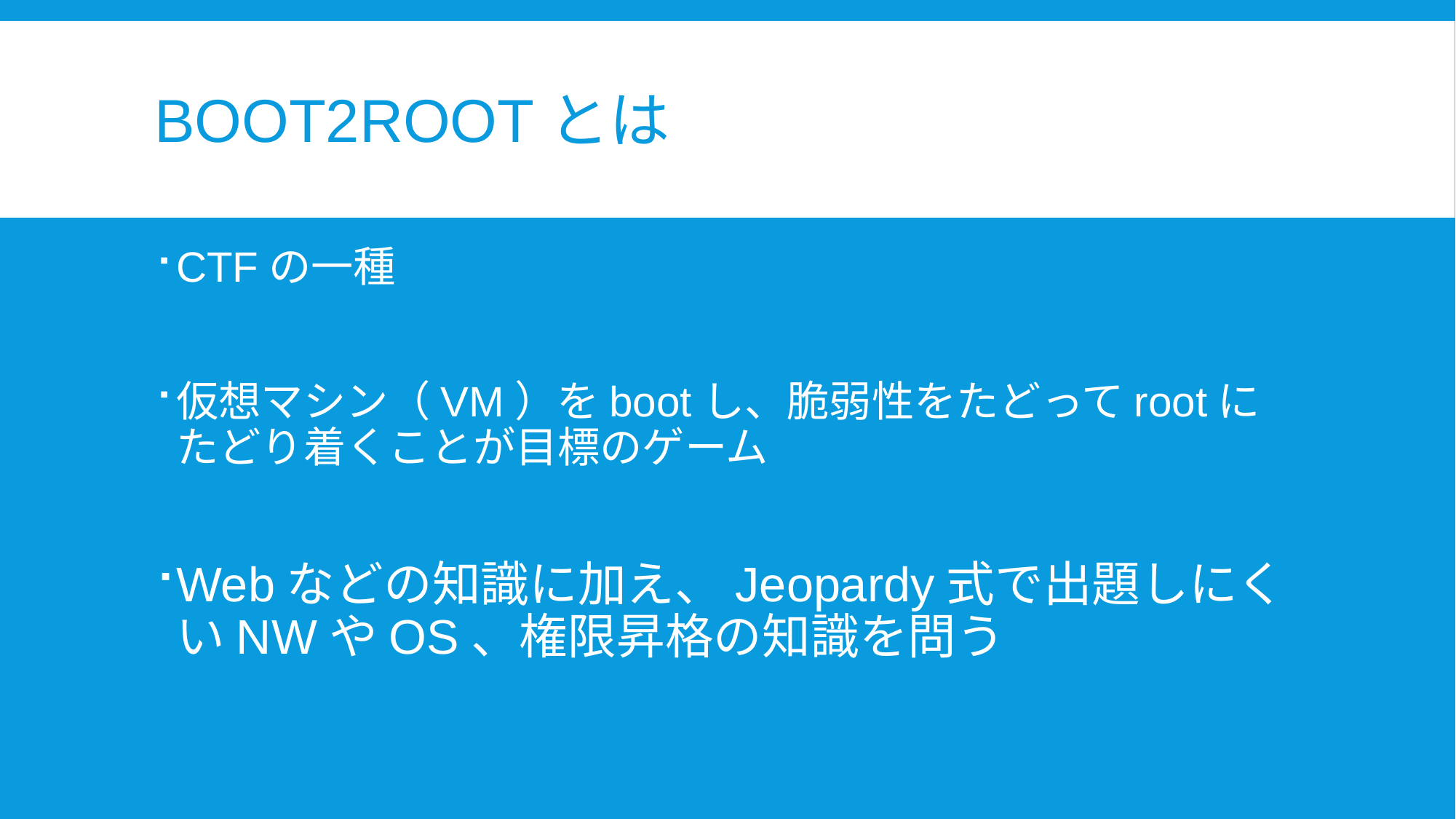

# Boot2rootとは
CTFの一種

仮想マシン（VM）をbootし、脆弱性をたどってrootにたどり着くことが目標のゲーム

Webなどの知識に加え、Jeopardy式で出題しにくいNWやOS、権限昇格の知識を問う